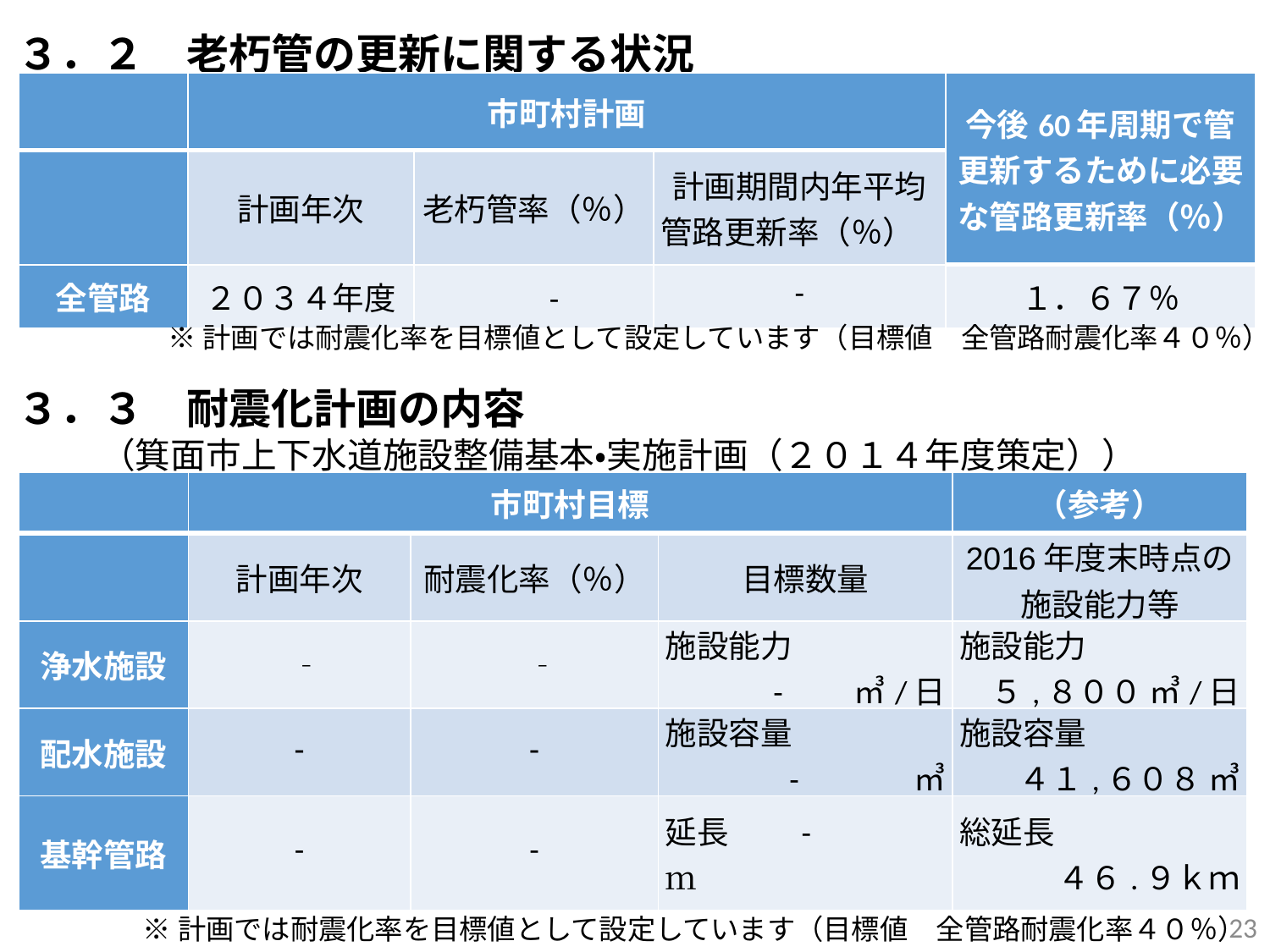

３．２　老朽管の更新に関する状況
|  | 市町村計画 |  |  | 今後60年周期で管更新するために必要な管路更新率（％） |
| --- | --- | --- | --- | --- |
|  | 計画年次 | 老朽管率（％） | 計画期間内年平均 管路更新率（％） |  |
| 全管路 | ２０３４年度 | - | - | １．６７％ |
※計画では耐震化率を目標値として設定しています（目標値　全管路耐震化率４０％）

３．３　耐震化計画の内容
（箕面市上下水道施設整備基本・実施計画（２０１４年度策定））
|  | 市町村目標 |  |  | （参考） |
| --- | --- | --- | --- | --- |
|  | 計画年次 | 耐震化率（％） | 目標数量 | 2016年度末時点の施設能力等 |
| 浄水施設 | ‐ | ‐ | 施設能力 - ㎥/日 | 施設能力 ５,８００ ㎥/日 |
| 配水施設 | ‐ | ‐ | 施設容量 - ㎥ | 施設容量 ４１,６０８ ㎥ |
| 基幹管路 | - | - | 延長　　-　　　 ｍ | 総延長 ４６.９ｋｍ |
23
※計画では耐震化率を目標値として設定しています（目標値　全管路耐震化率４０％）